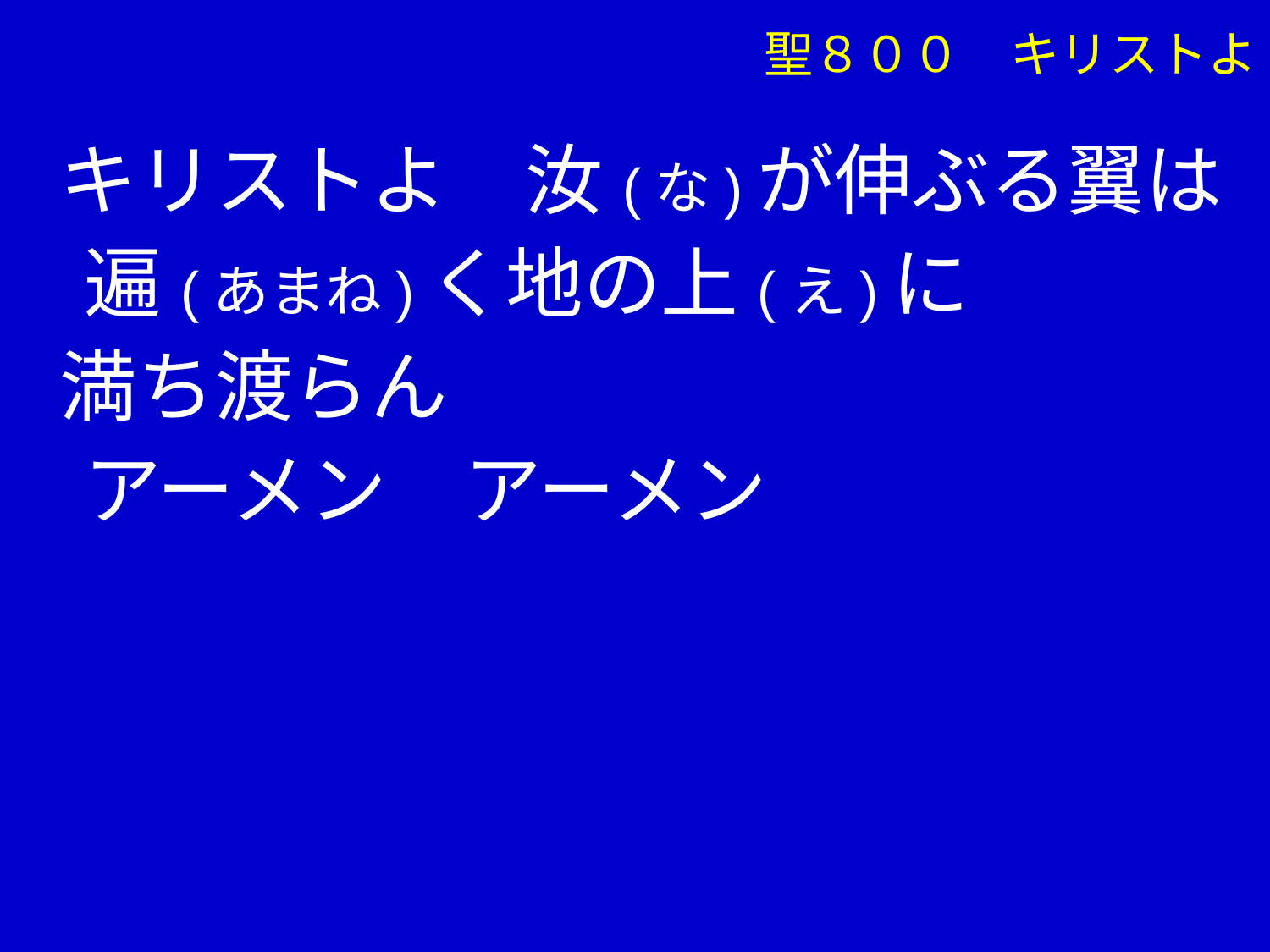

聖８００　キリストよ
  キリストよ　汝(な)が伸ぶる翼は
　遍(あまね)く地の上(え)に
  満ち渡らん
　アーメン　アーメン